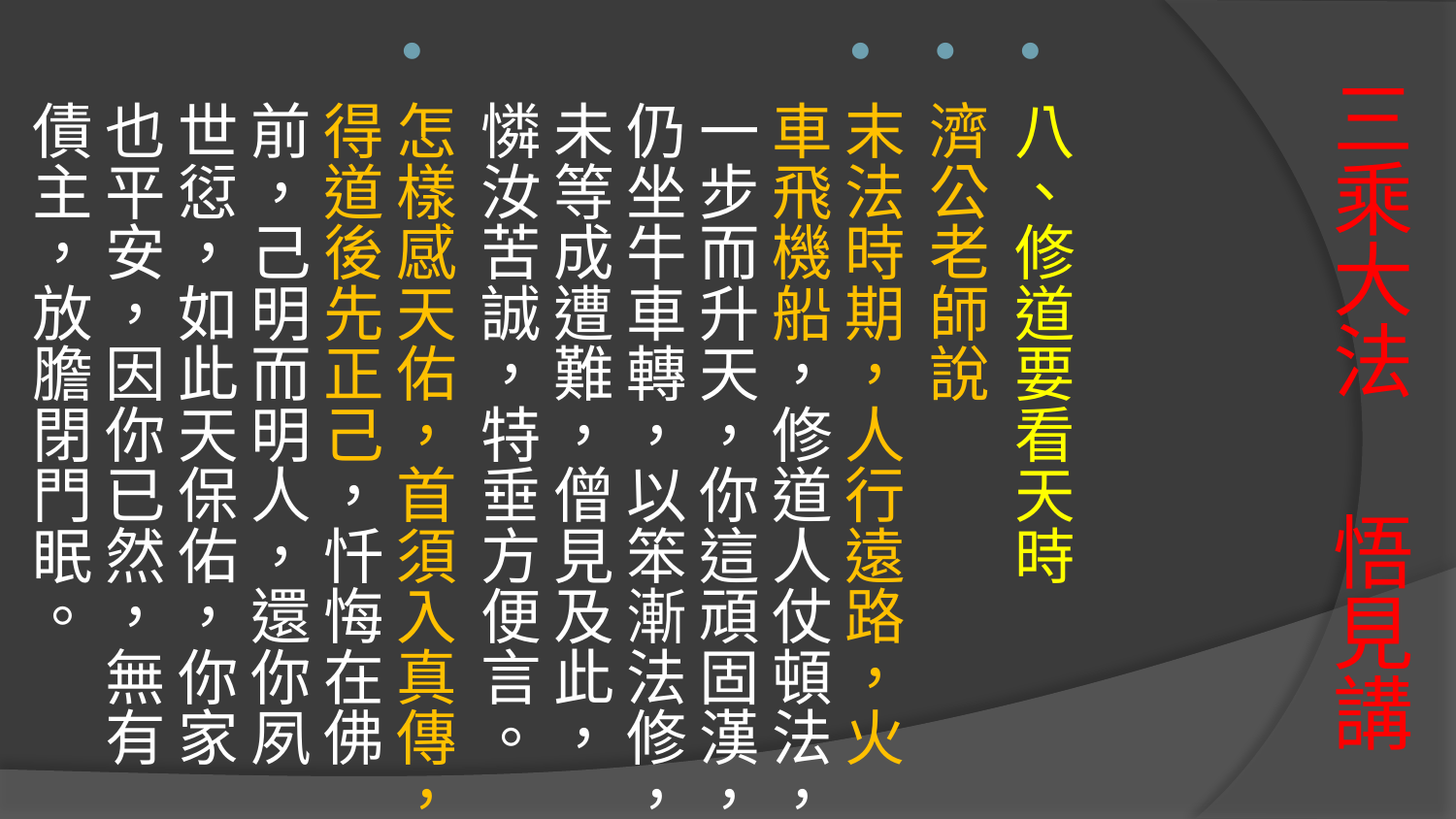

八、修道要看天時
濟公老師說
末法時期，人行遠路，火車飛機船，修道人仗頓法，一步而升天，你這頑固漢，仍坐牛車轉，以笨漸法修，未等成遭難，僧見及此，憐汝苦誠，特垂方便言。
怎樣感天佑，首須入真傳，得道後先正己，忏悔在佛前，己明而明人，還你夙世愆，如此天保佑，你家也平安，因你已然，無有債主，放膽閉門眠。
# 三乘大法      悟見講